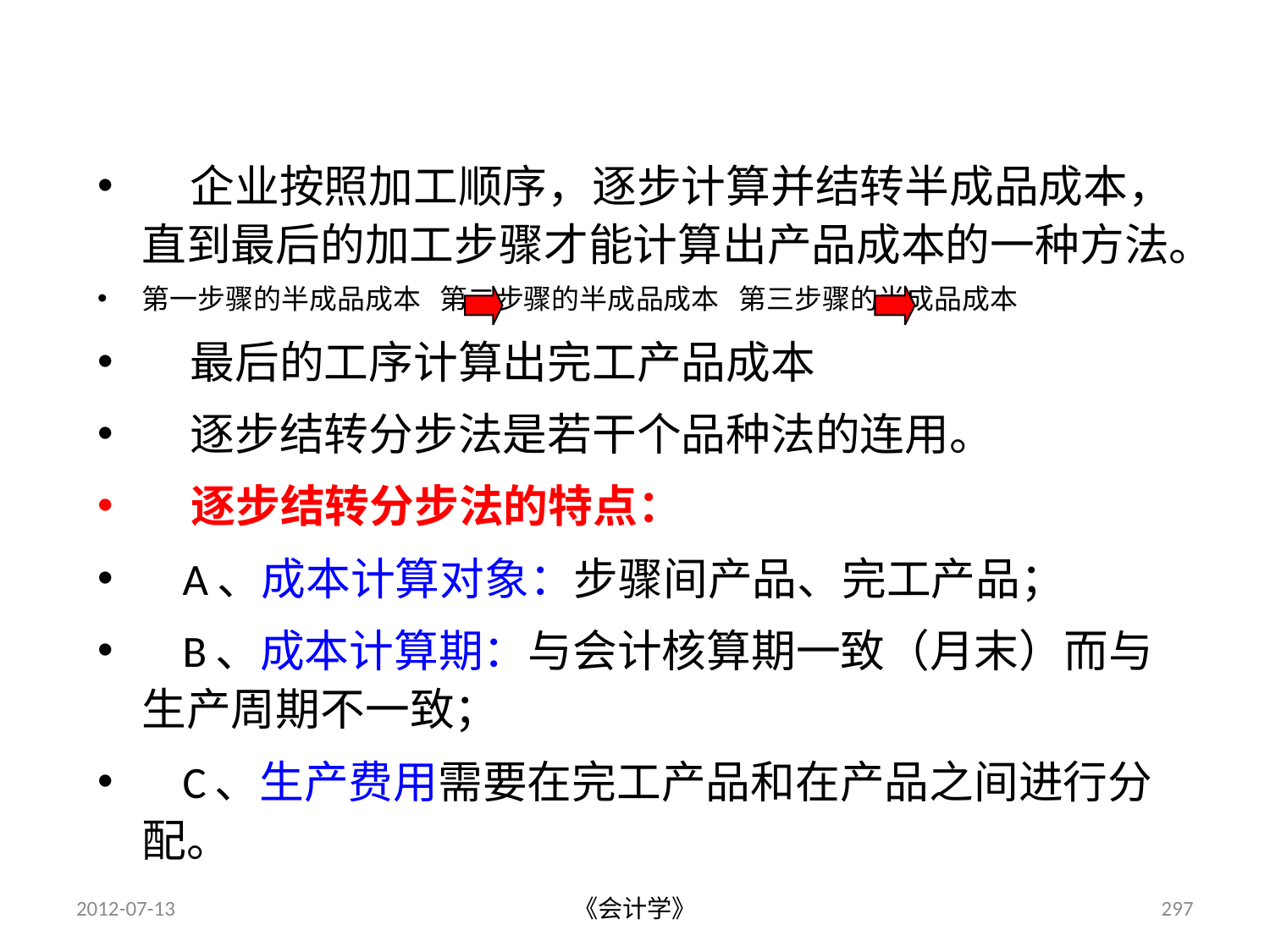

1.逐步结转分步法
    企业按照加工顺序，逐步计算并结转半成品成本，直到最后的加工步骤才能计算出产品成本的一种方法。
第一步骤的半成品成本   第二步骤的半成品成本   第三步骤的半成品成本
    最后的工序计算出完工产品成本
    逐步结转分步法是若干个品种法的连用。
    逐步结转分步法的特点：
    A、成本计算对象：步骤间产品、完工产品；
    B、成本计算期：与会计核算期一致（月末）而与生产周期不一致；
    C、生产费用需要在完工产品和在产品之间进行分配。

2012-07-13
《会计学》
297